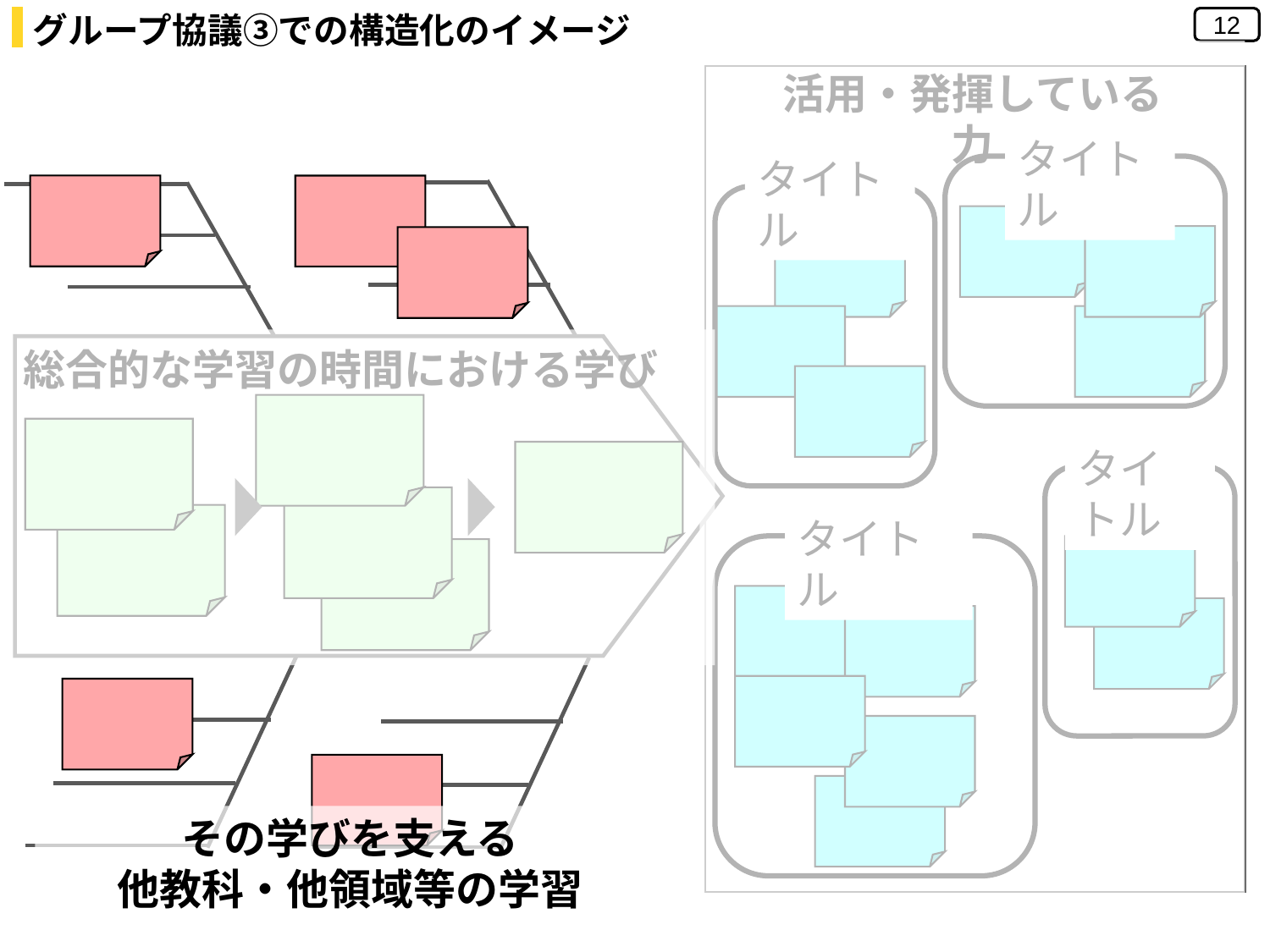

グループ協議③での構造化のイメージ

12

活用・発揮している力

タイトル
タイトル

総合的な学習の時間における学び

タイトル

タイトル

その学びを支える
他教科・他領域等の学習